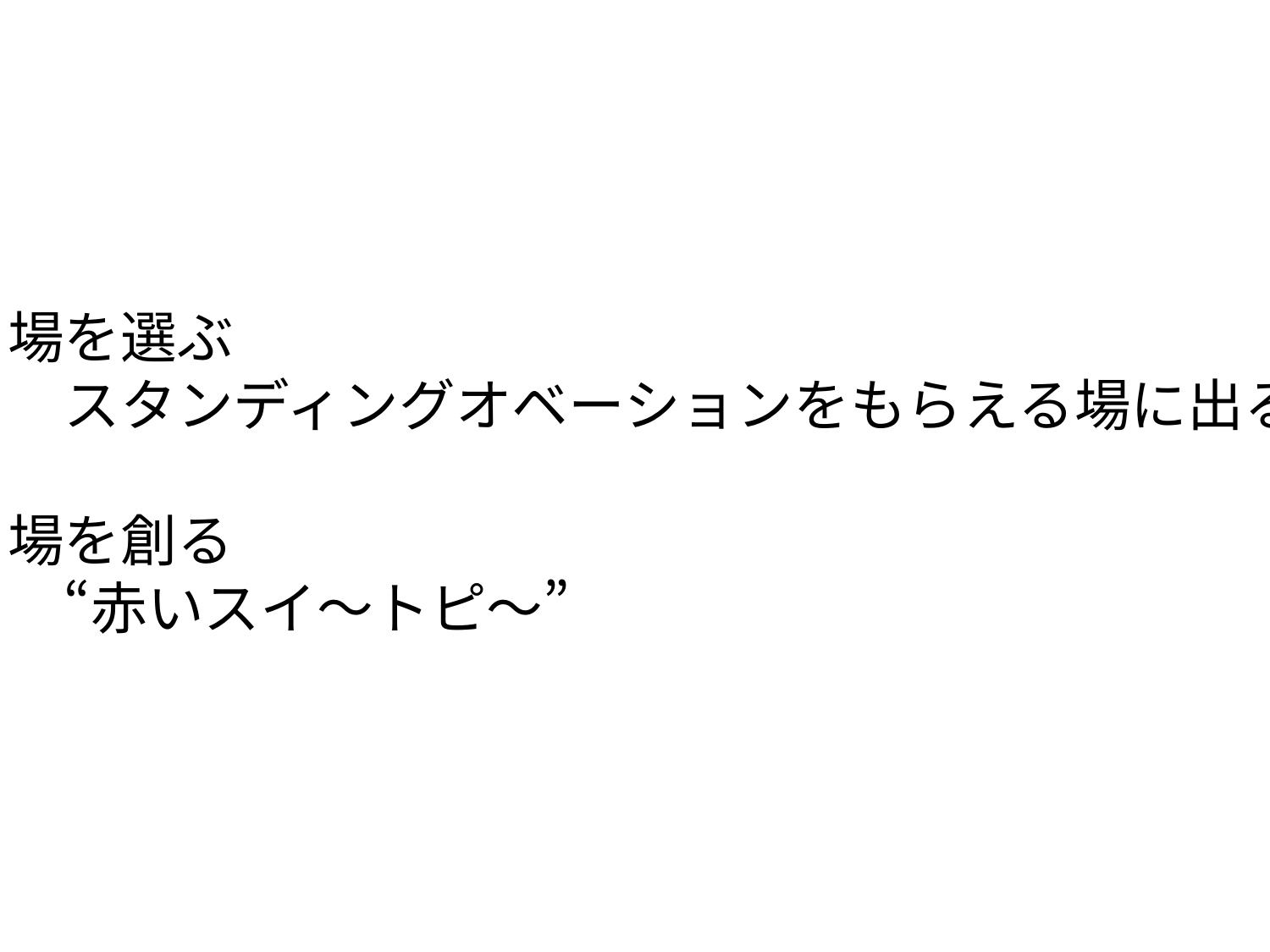

#
場を選ぶ
　スタンディングオベーションをもらえる場に出る

場を創る
　“赤いスイ～トピ～”